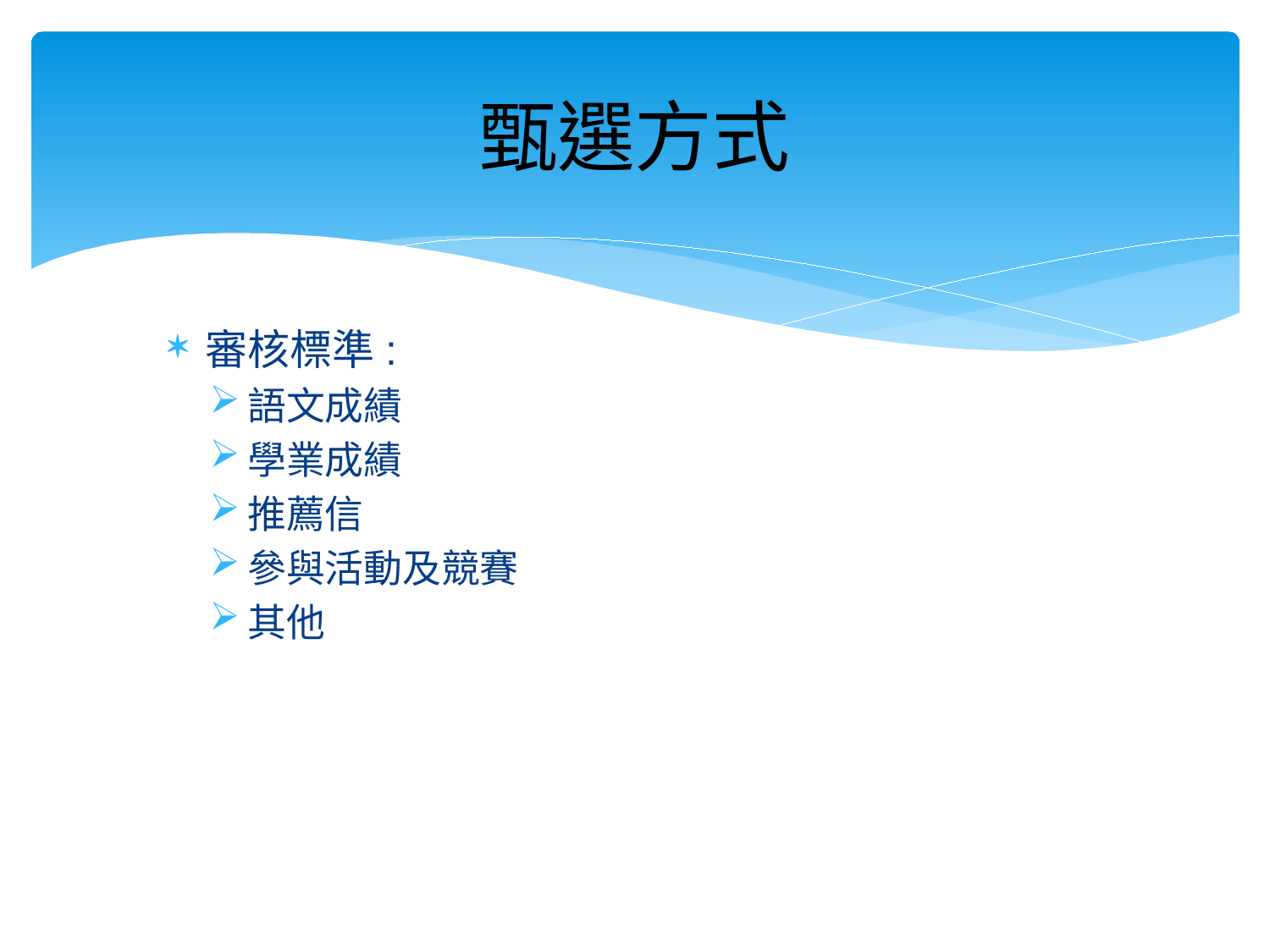

# 甄選方式
審核標準:
語文成績
學業成績
推薦信
參與活動及競賽
其他